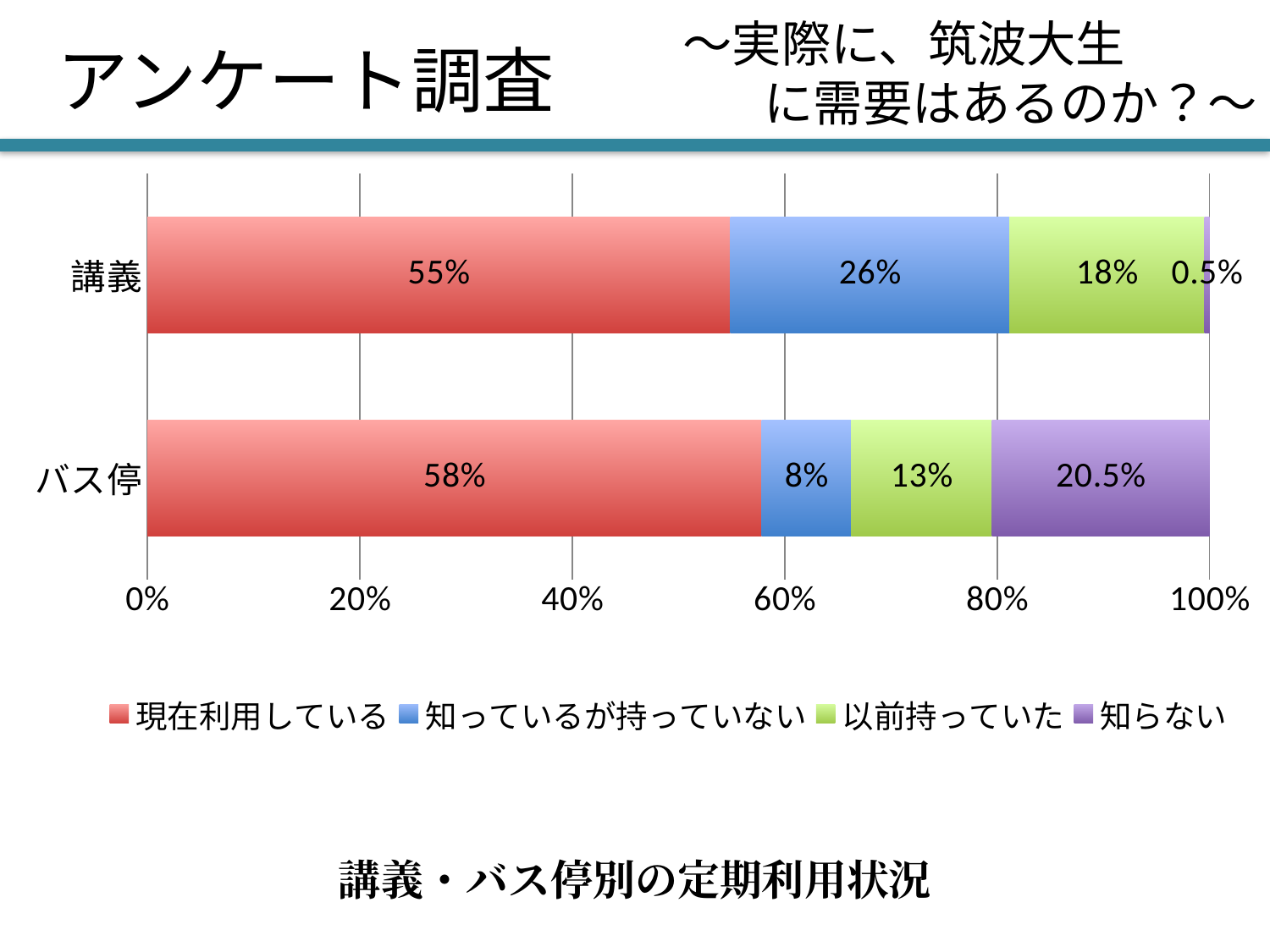

〜実際に、筑波大生
に需要はあるのか？〜
# アンケート調査

### Chart

| Category | 現在利用している | 知っているが持っていない | 以前持っていた | 知らない |
|---|---|---|---|---|
| バス停 | 0.578313253012048 | 0.0843373493975903 | 0.132530120481928 | 0.204819277108434 |
| 講義 | 0.548926014319809 | 0.262529832935561 | 0.183770883054893 | 0.00477326968973747 |
講義・バス停別の定期利用状況